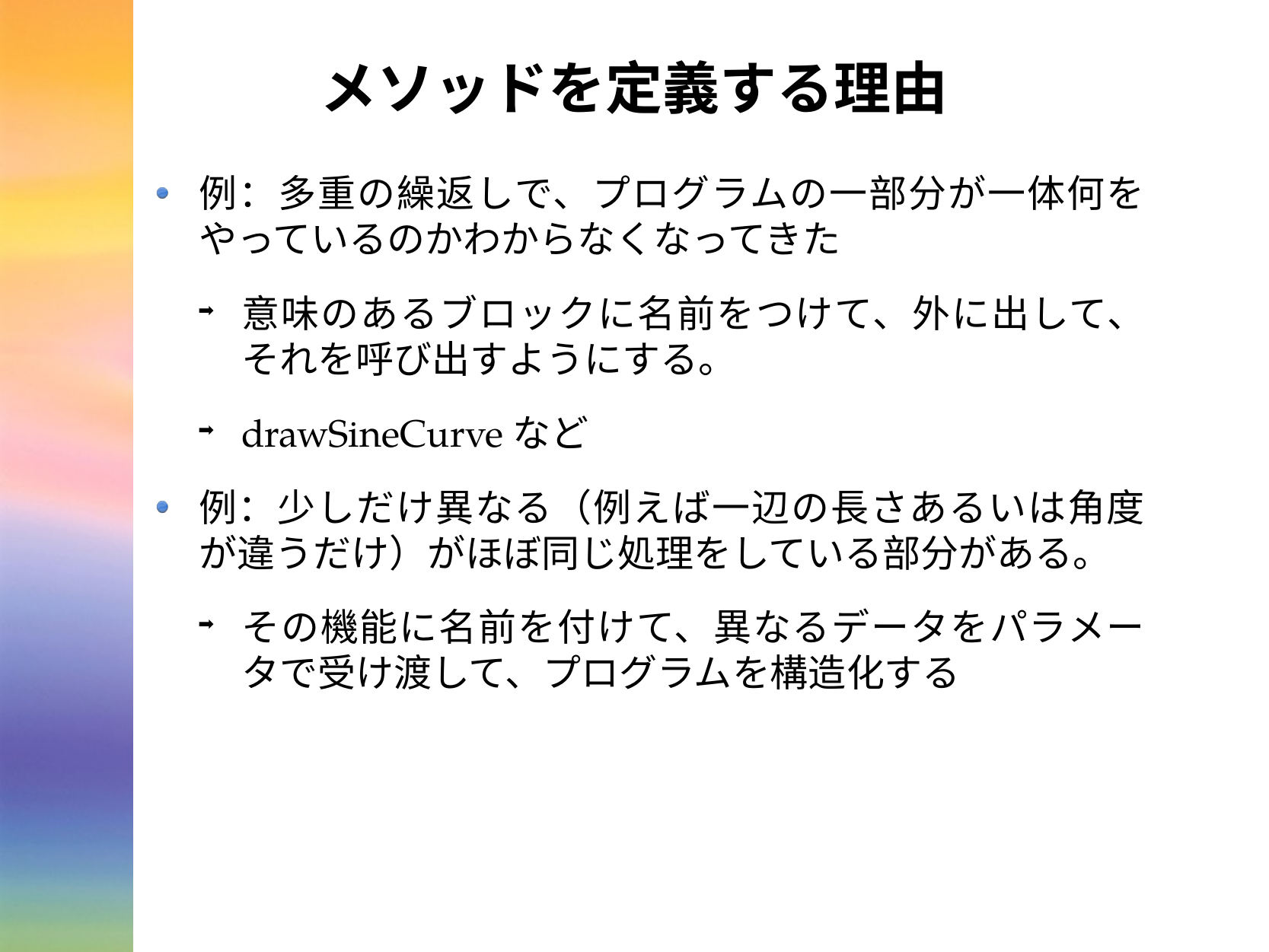

# メソッドを定義する理由
例：多重の繰返しで、プログラムの一部分が一体何をやっているのかわからなくなってきた
意味のあるブロックに名前をつけて、外に出して、それを呼び出すようにする。
drawSineCurveなど
例：少しだけ異なる（例えば一辺の長さあるいは角度が違うだけ）がほぼ同じ処理をしている部分がある。
その機能に名前を付けて、異なるデータをパラメータで受け渡して、プログラムを構造化する